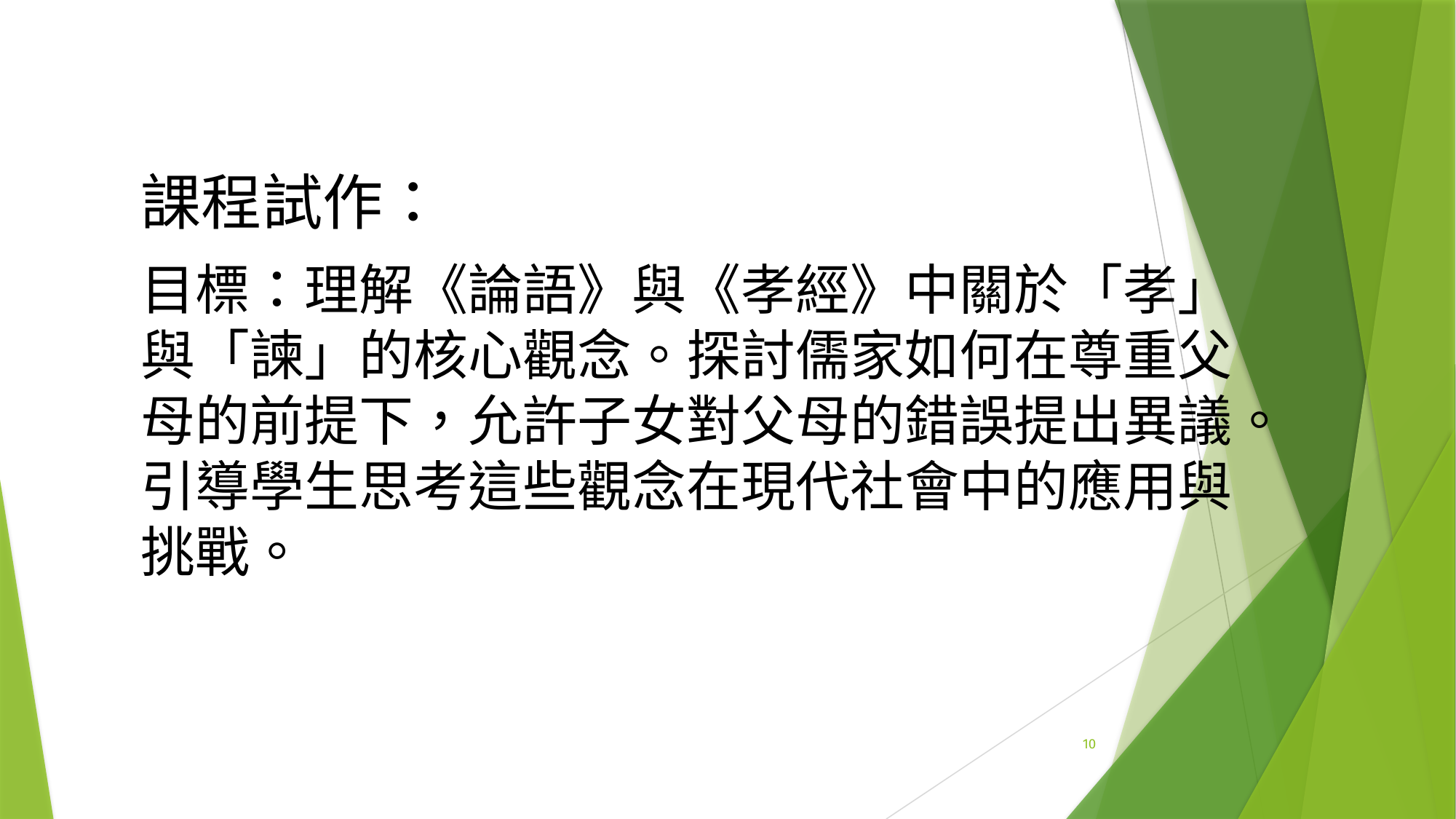

課程試作：
目標：理解《論語》與《孝經》中關於「孝」與「諫」的核心觀念。探討儒家如何在尊重父母的前提下，允許子女對父母的錯誤提出異議。引導學生思考這些觀念在現代社會中的應用與挑戰。
10